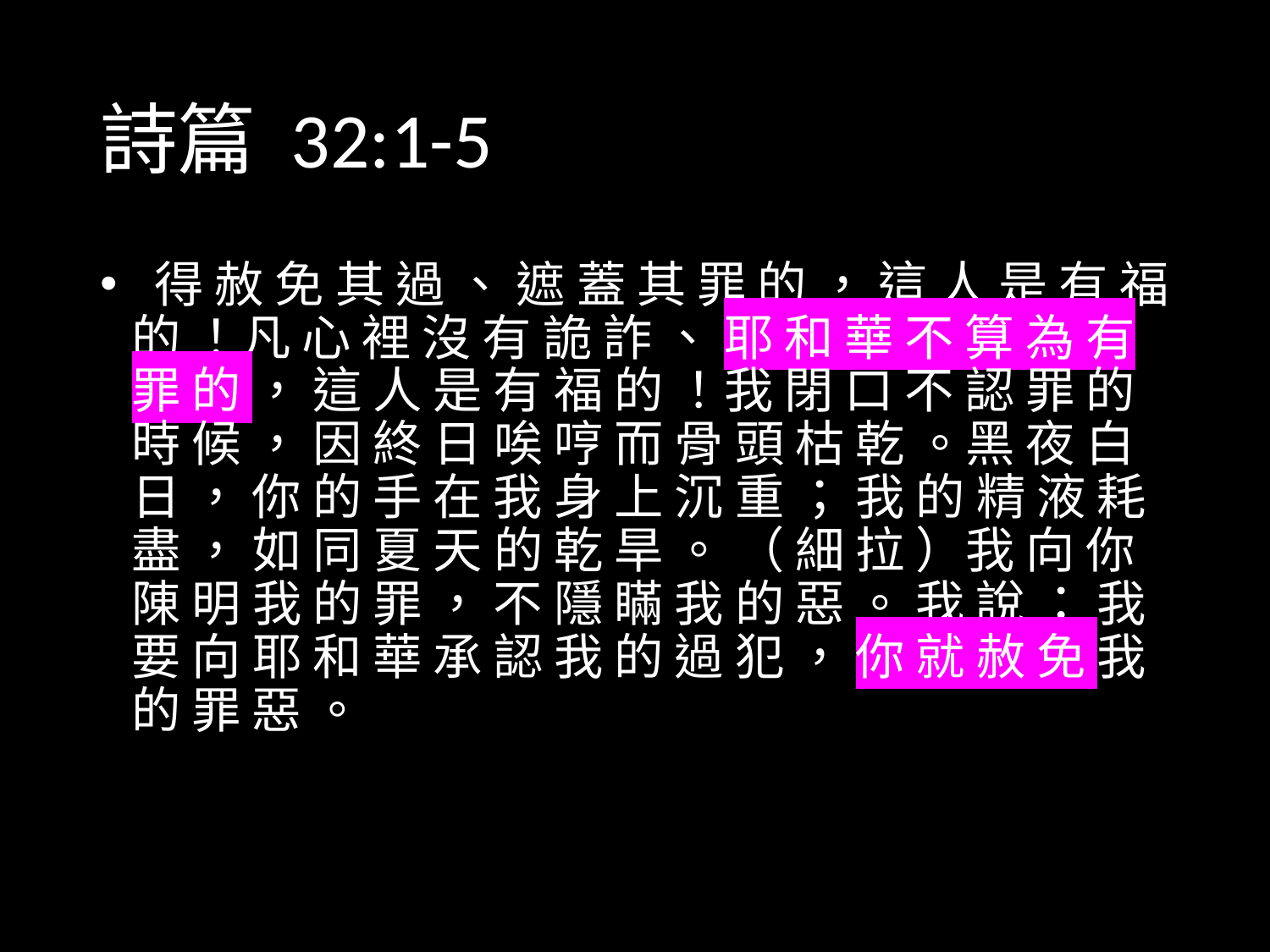

# 詩篇 32:1-5
 得 赦 免 其 過 、 遮 蓋 其 罪 的 ， 這 人 是 有 福 的 ！凡 心 裡 沒 有 詭 詐 、 耶 和 華 不 算 為 有 罪 的 ， 這 人 是 有 福 的 ！我 閉 口 不 認 罪 的 時 候 ， 因 終 日 唉 哼 而 骨 頭 枯 乾 。黑 夜 白 日 ， 你 的 手 在 我 身 上 沉 重 ； 我 的 精 液 耗 盡 ， 如 同 夏 天 的 乾 旱 。 （ 細 拉 ）我 向 你 陳 明 我 的 罪 ， 不 隱 瞞 我 的 惡 。 我 說 ： 我 要 向 耶 和 華 承 認 我 的 過 犯 ， 你 就 赦 免 我 的 罪 惡 。